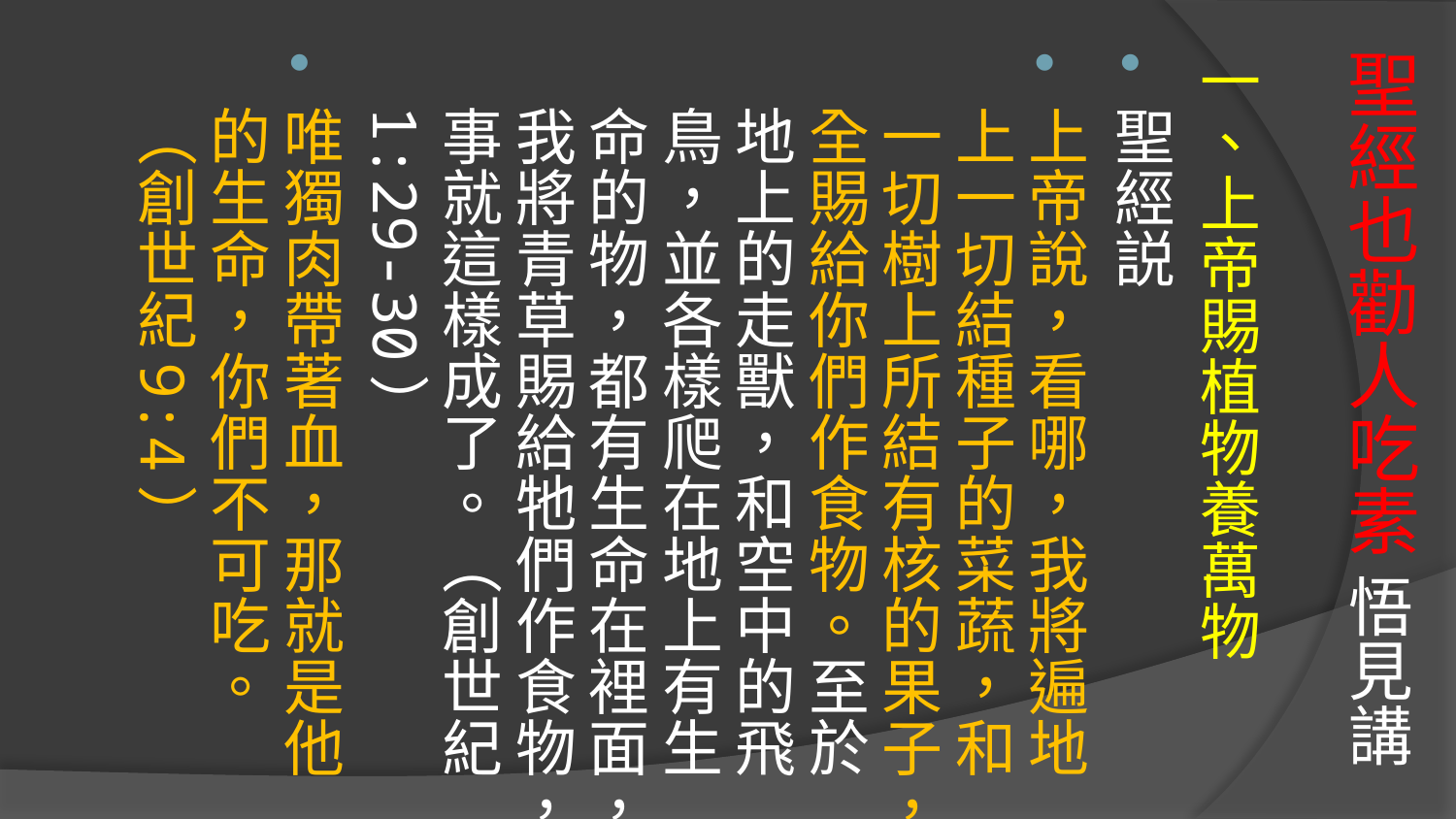

# 聖經也勸人吃素 悟見講
一、上帝賜植物養萬物
聖經説
上帝說，看哪，我將遍地上一切結種子的菜蔬，和一切樹上所結有核的果子，全賜給你們作食物。至於地上的走獸，和空中的飛鳥，並各樣爬在地上有生命的物，都有生命在裡面，我將青草賜給牠們作食物，事就這樣成了。（創世紀1:29-30）
唯獨肉帶著血，那就是他的生命，你們不可吃。（創世紀9:4）